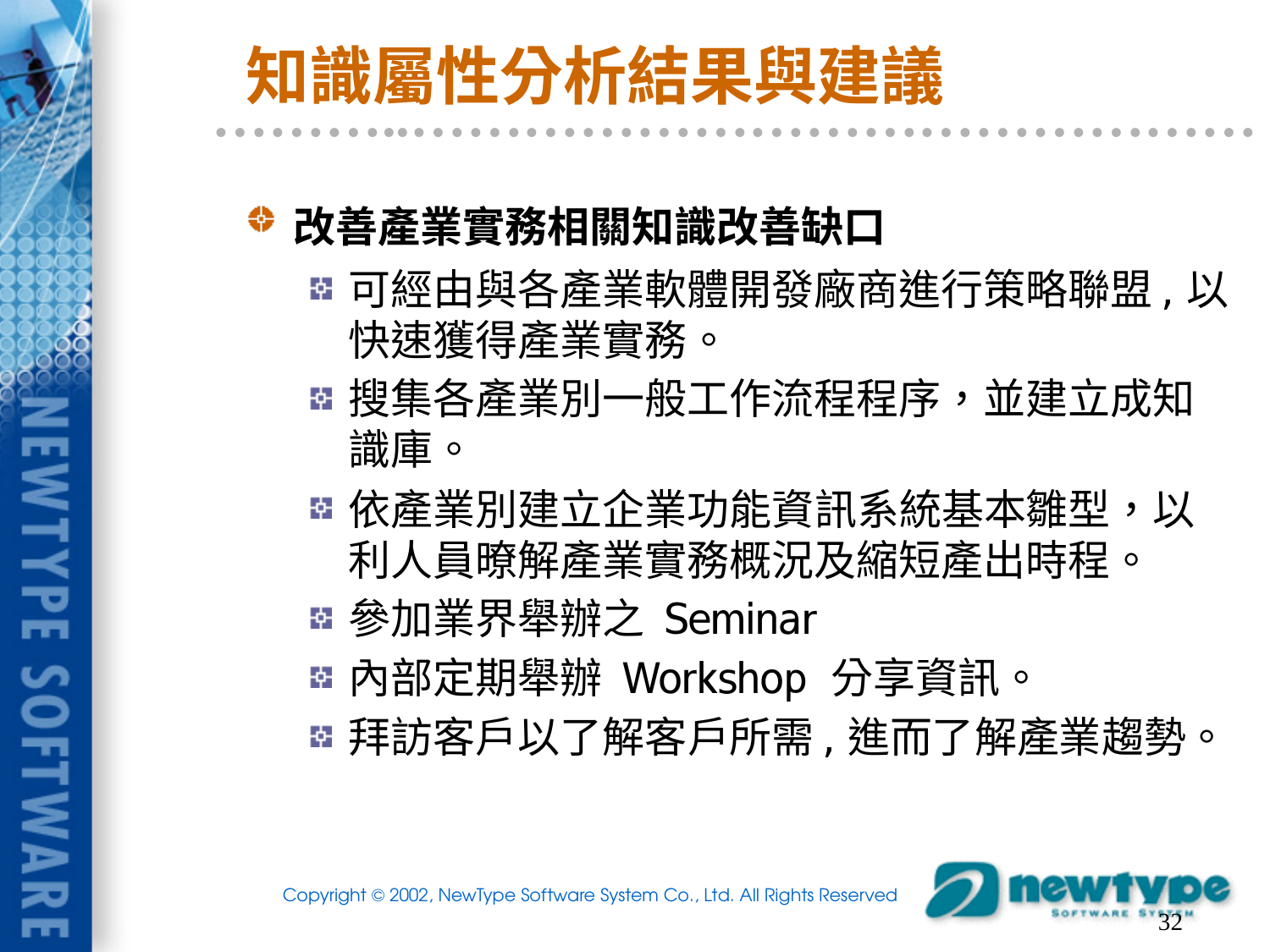

# 知識屬性分析結果與建議
改善產業實務相關知識改善缺口
可經由與各產業軟體開發廠商進行策略聯盟,以快速獲得產業實務。
搜集各產業別一般工作流程程序，並建立成知識庫。
依產業別建立企業功能資訊系統基本雛型，以利人員暸解產業實務概況及縮短產出時程。
參加業界舉辦之 Seminar
內部定期舉辦 Workshop 分享資訊。
拜訪客戶以了解客戶所需,進而了解產業趨勢。
32